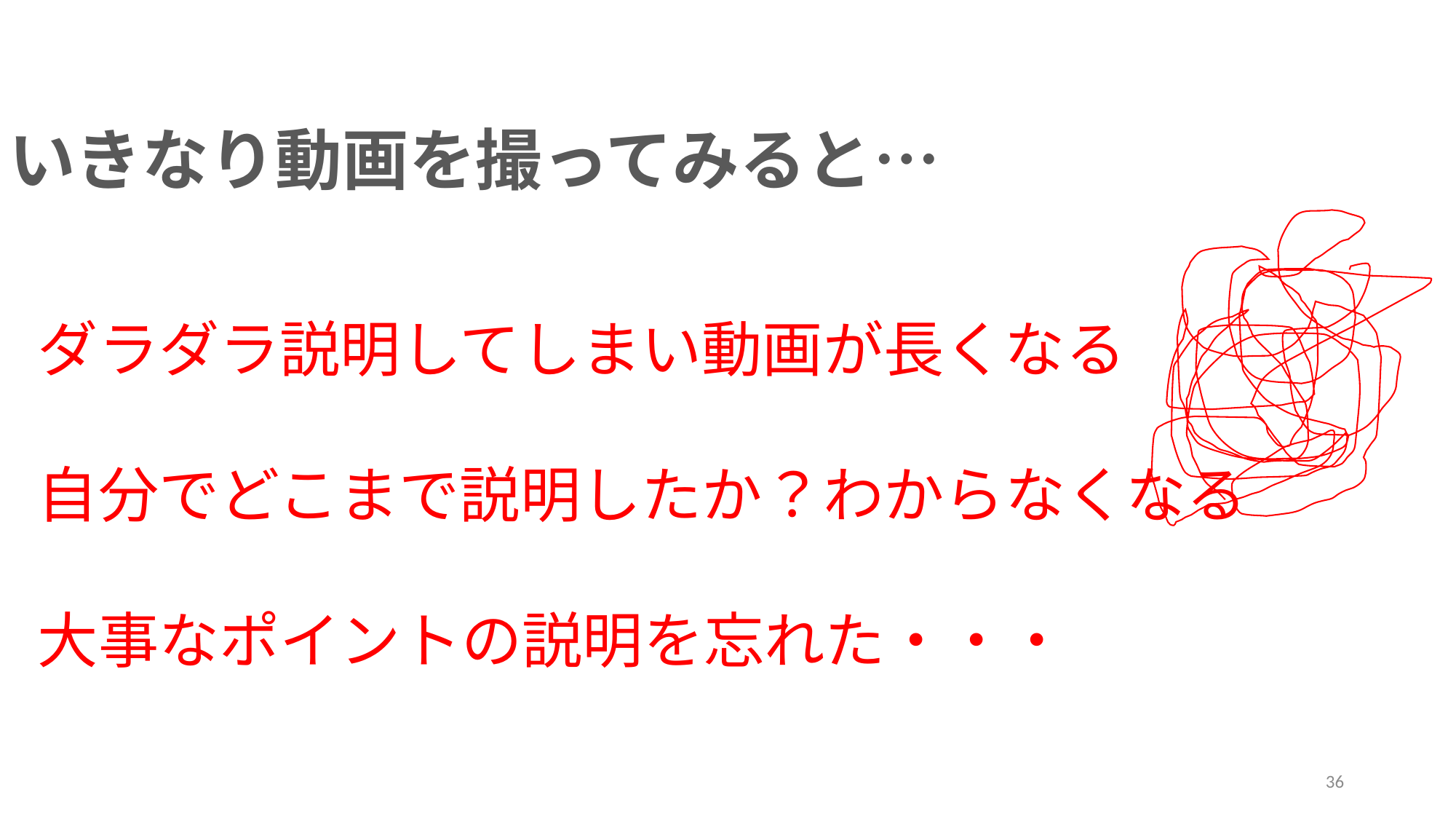

いきなり動画を撮ってみると…

ダラダラ説明してしまい動画が長くなる

自分でどこまで説明したか？わからなくなる

大事なポイントの説明を忘れた・・・
36